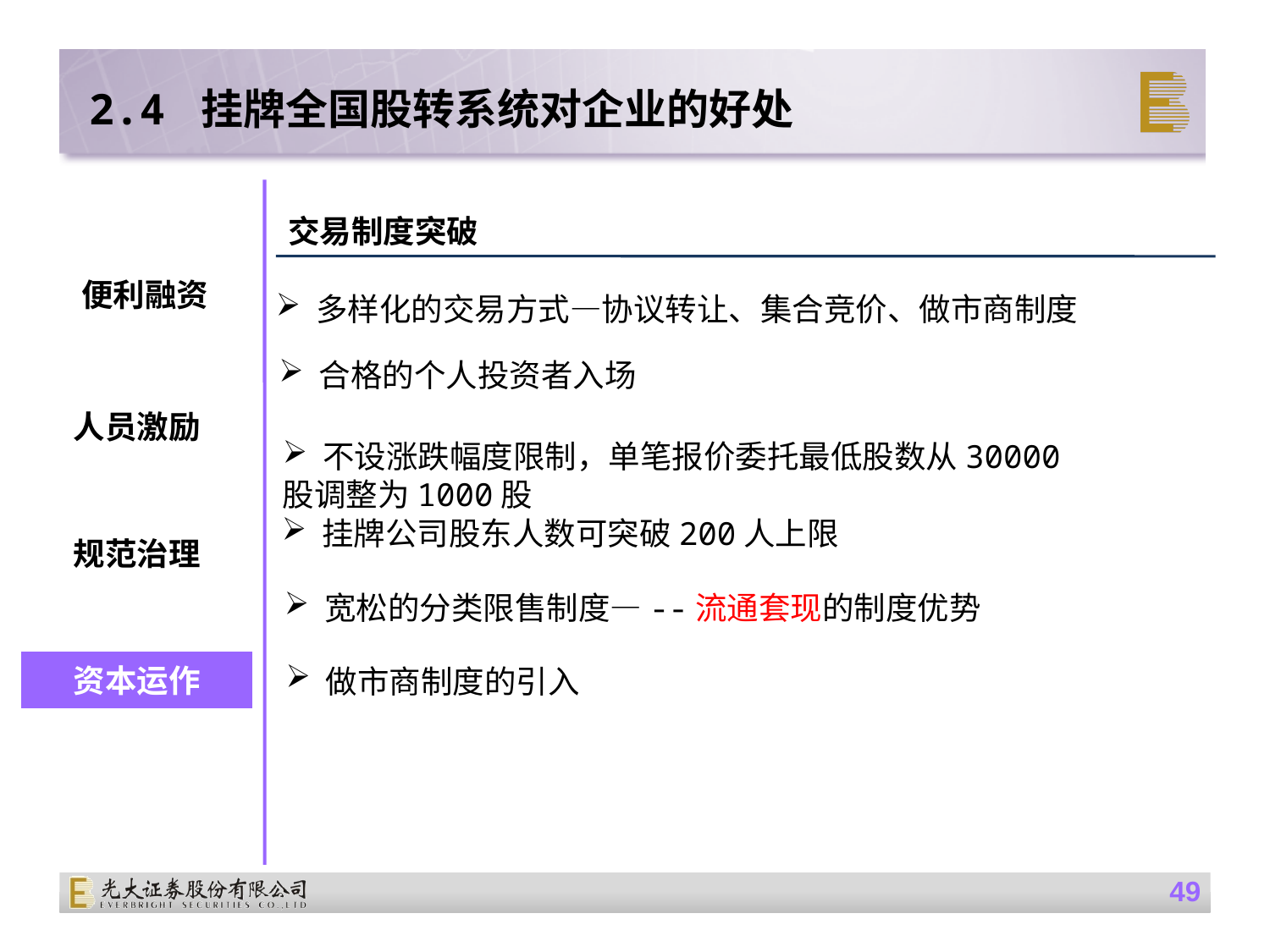

2.4 挂牌全国股转系统对企业的好处

交易制度突破

便利融资
 多样化的交易方式—协议转让、集合竞价、做市商制度
 合格的个人投资者入场
人员激励
 不设涨跌幅度限制，单笔报价委托最低股数从30000股调整为1000股

 挂牌公司股东人数可突破200人上限

规范治理
 宽松的分类限售制度—--流通套现的制度优势
资本运作
 做市商制度的引入
49